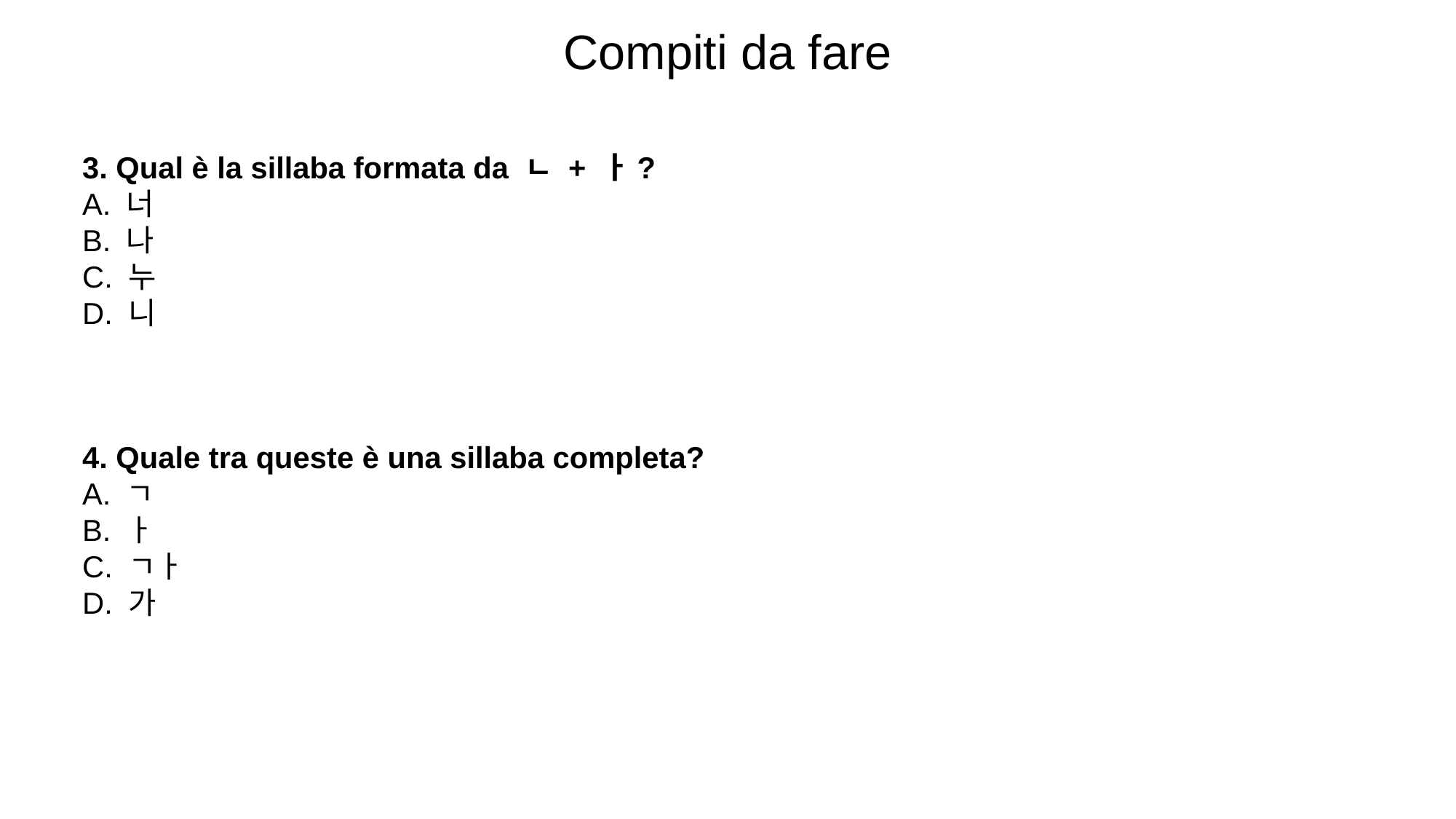

# Compiti da fare
3. Qual è la sillaba formata da ㄴ + ㅏ?
A. 너
B. 나
C. 누
D. 니
4. Quale tra queste è una sillaba completa?
A. ㄱ
B. ㅏ
C. ㄱㅏ
D. 가